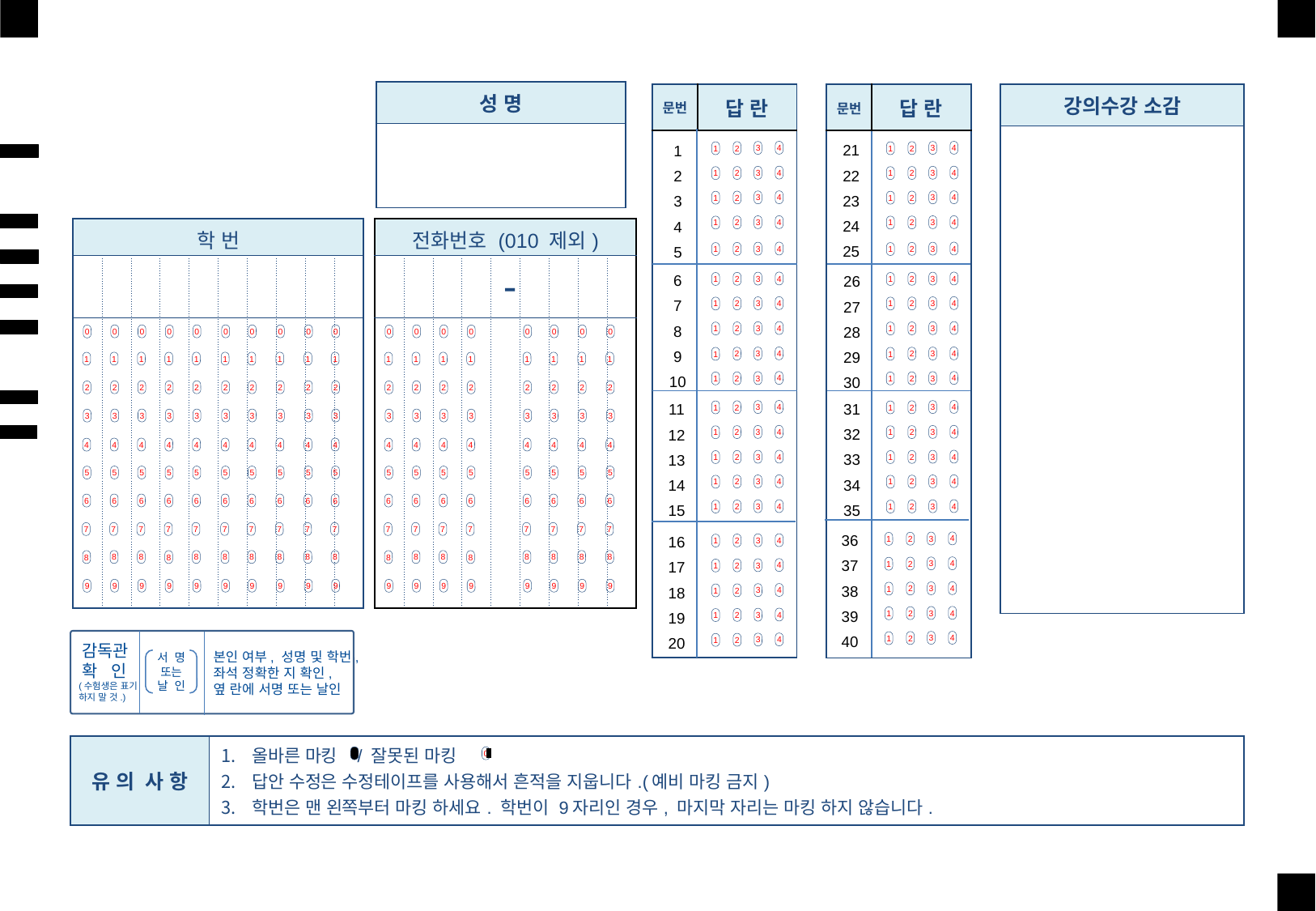

| 성 명 |
| --- |
|  |
| 문번 | 답 란 |
| --- | --- |
|  |  |
| 강의수강 소감 |
| --- |
|  |
| 문번 | 답 란 |
| --- | --- |
|  |  |
21
22
23
24
25
1
2
3
4
5
4
3
2
1
4
3
2
1

4
3
2
1
4
3
2
1
4
3
2
1
4
3
2
1

4
3
2
1
4
3
2
1
| 학 번 |  |  | 사 번 |  |  |  |  |  |  |
| --- | --- | --- | --- | --- | --- | --- | --- | --- | --- |
|  |  |  |  |  |  |  |  |  |  |
|  |  |  |  |  |  |  |  |  |  |
|  |  |  |  |  |  |  |  |  |  |
|  |  |  |  |  |  |  |  |  |  |
|  |  |  |  |  |  |  |  |  |  |
|  |  |  |  |  |  |  |  |  |  |
|  |  |  |  |  |  |  |  |  |  |
|  |  |  |  |  |  |  |  |  |  |
|  |  |  |  |  |  |  |  |  |  |
|  |  |  |  |  |  |  |  |  |  |
|  |  |  |  |  |  |  |  |  |  |
| 전화번호 (010 제외) |  |  | 사 번 |  |  |  |  |  |
| --- | --- | --- | --- | --- | --- | --- | --- | --- |
|  |  |  |  | - |  |  |  |  |
|  |  |  |  |  |  |  |  |  |
|  |  |  |  |  |  |  |  |  |
|  |  |  |  |  |  |  |  |  |
|  |  |  |  |  |  |  |  |  |
|  |  |  |  |  |  |  |  |  |
|  |  |  |  |  |  |  |  |  |
|  |  |  |  |  |  |  |  |  |
|  |  |  |  |  |  |  |  |  |
|  |  |  |  |  |  |  |  |  |
|  |  |  |  |  |  |  |  |  |
4
3
2
1
4
3
2
1

6
7
8
9
10
26
27
28
29
30
4
3
2
1
4
3
2
1

4
3
2
1
4
3
2
1

4
3
2
1
4
3
2
1
0
1
2
3
4
5
6
7
8
9
0
1
2
3
4
5
6
7
8
9
0
1
2
3
4
5
6
7
8
9
0
1
2
3
4
5
6
7
8
9
0
1
2
3
4
5
6
7
8
9
0
1
2
3
4
5
6
7
8
9
0
1
2
3
4
5
6
7
8
9
0
1
2
3
4
5
6
7
8
9
0
1
2
3
4
5
6
7
8
9
0
1
2
3
4
5
6
7
8
9
0
1
2
3
4
5
6
7
8
9
0
1
2
3
4
5
6
7
8
9
0
1
2
3
4
5
6
7
8
9
0
1
2
3
4
5
6
7
8
9
0
1
2
3
4
5
6
7
8
9
0
1
2
3
4
5
6
7
8
9
0
1
2
3
4
5
6
7
8
9
0
1
2
3
4
5
6
7
8
9
4
3
2
1
4
3
2
1
4
3
2
1
4
3
2
1
31
32
33
34
35
11
12
13
14
15

4
3
2
1
4
3
2
1
4
3
2
1
4
3
2
1

4
3
2
1
4
3
2
1
4
3
2
1
4
3
2
1
4
3
2
1
4
3
2
1
36
37
38
39
40
16
17
18
19
20
4
3
2
1
4
3
2
1
4
3
2
1
4
3
2
1
4
3
2
1
4
3
2
1
4
3
2
1
4
3
2
1

감독관
확   인
본인 여부, 성명 및 학번, 좌석 정확한 지 확인,
옆 란에 서명 또는 날인
서  명
또는
날  인
(수험생은 표기
하지 말 것.)
4
3
2
1
4
3
2
1
| 유 의 사 항 | 올바른 마킹 / 잘못된 마킹 답안 수정은 수정테이프를 사용해서 흔적을 지웁니다.(예비 마킹 금지) 학번은 맨 왼쪽부터 마킹 하세요. 학번이 9자리인 경우, 마지막 자리는 마킹 하지 않습니다. |
| --- | --- |

0